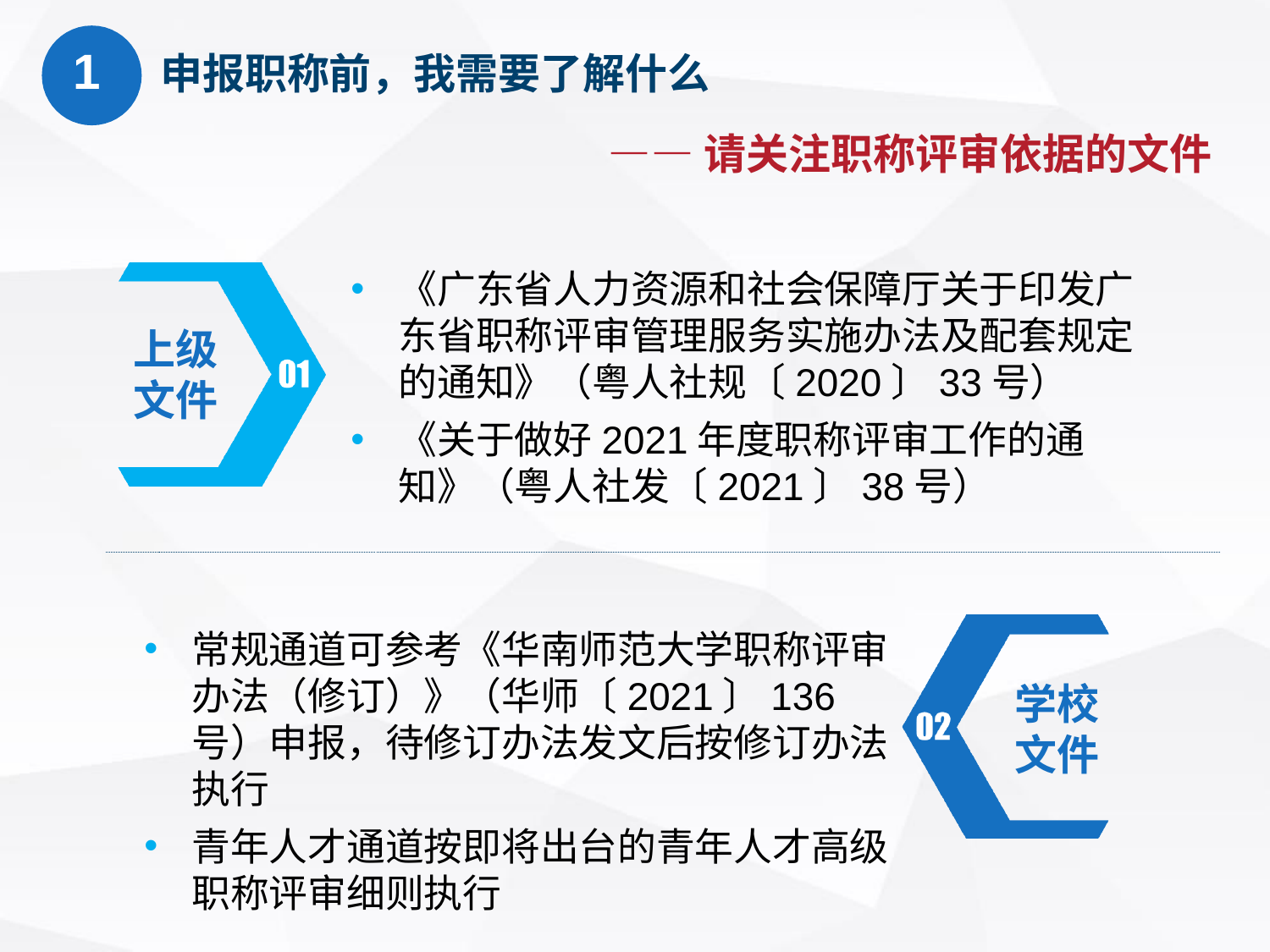

# 1	申报职称前，我需要了解什么
——请关注职称评审依据的文件
《广东省人力资源和社会保障厅关于印发广东省职称评审管理服务实施办法及配套规定的通知》（粤人社规〔2020〕33号）
《关于做好2021年度职称评审工作的通知》（粤人社发〔2021〕38号）

上级文件

常规通道可参考《华南师范大学职称评审办法（修订）》（华师〔2021〕136号）申报，待修订办法发文后按修订办法执行
青年人才通道按即将出台的青年人才高级职称评审细则执行

学校文件